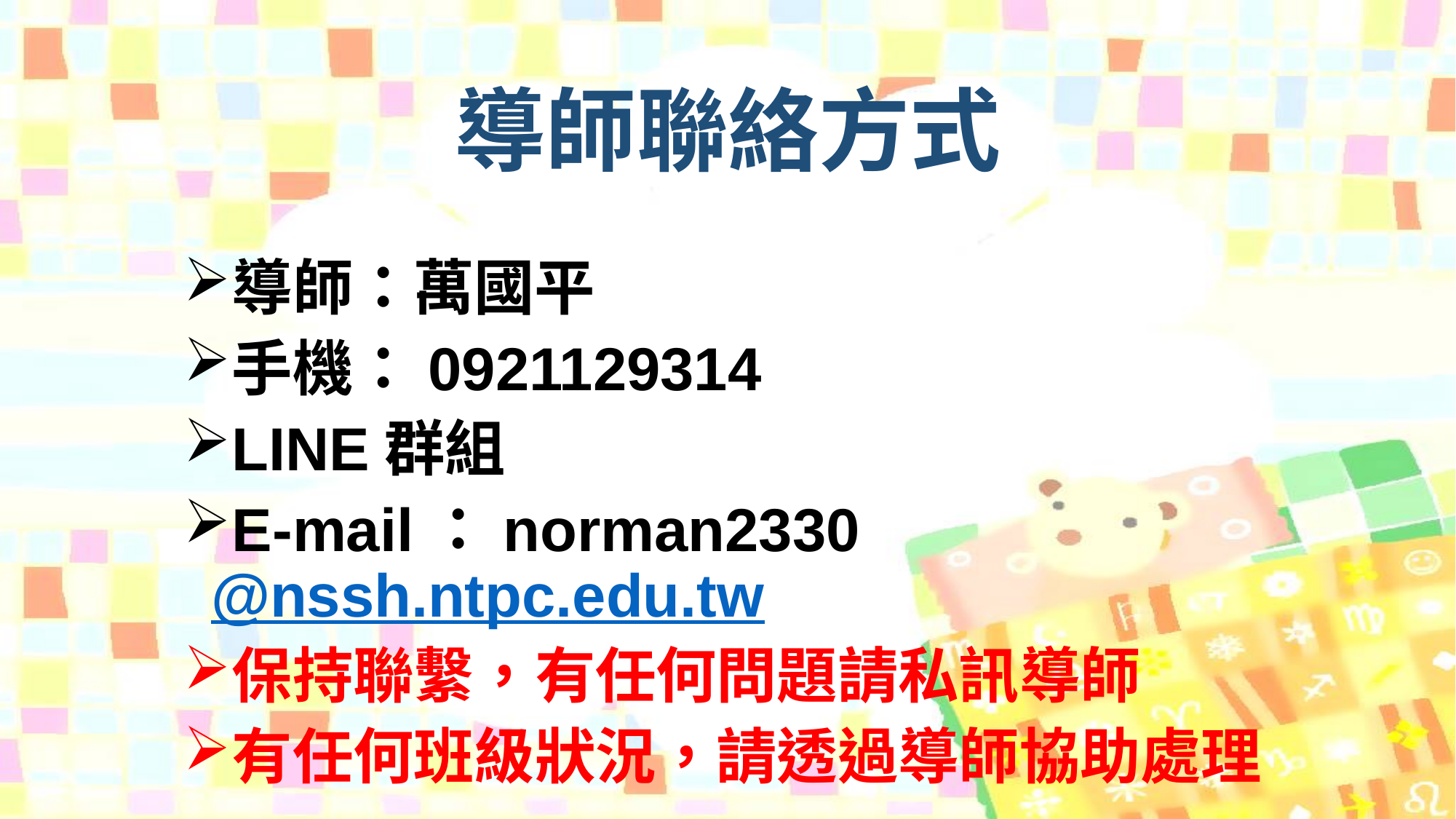

# 導師聯絡方式
導師：萬國平
手機：0921129314
LINE群組
E-mail：norman2330@nssh.ntpc.edu.tw
保持聯繫，有任何問題請私訊導師
有任何班級狀況，請透過導師協助處理